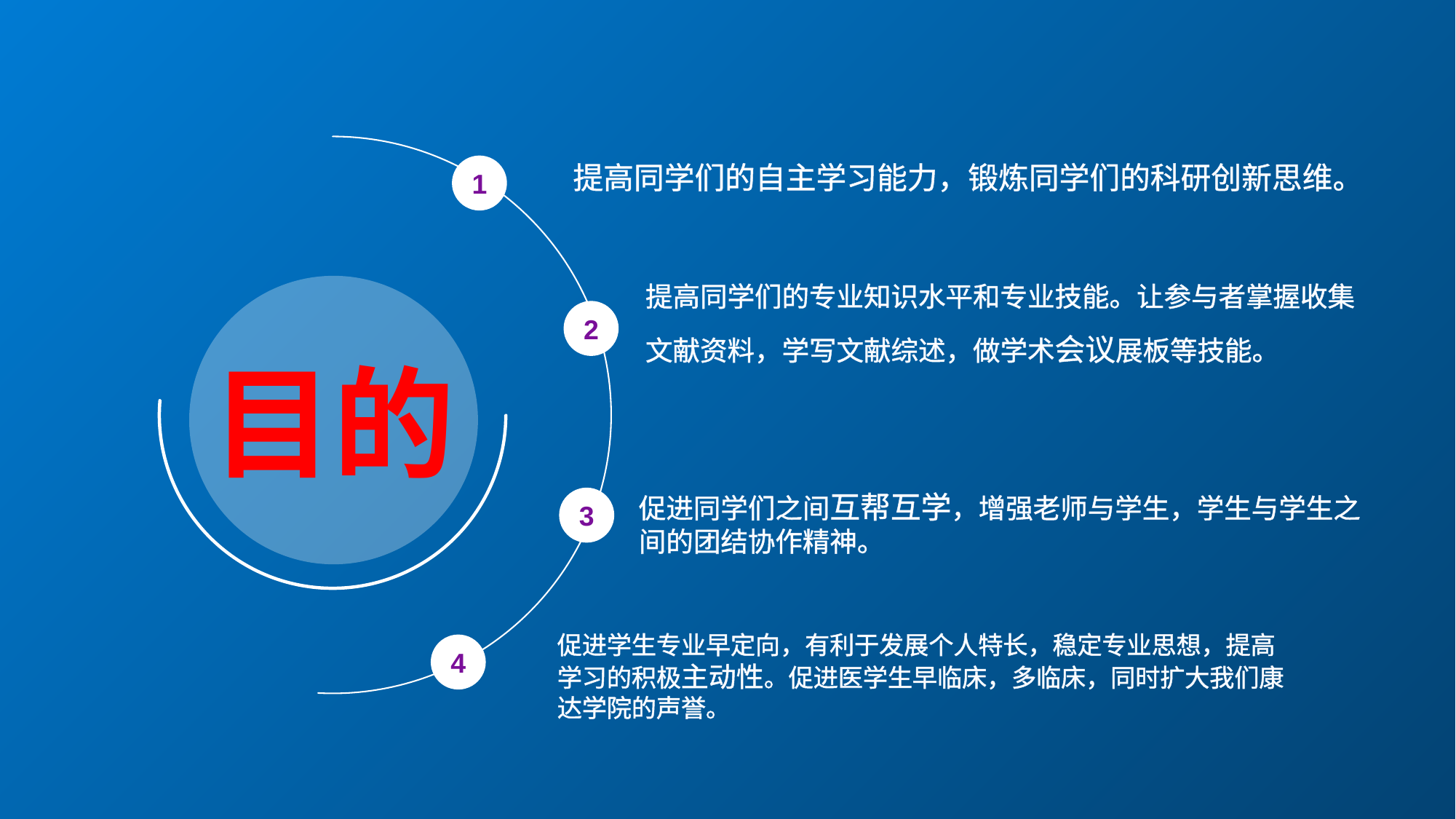

1

目的
2
3
4
提高同学们的自主学习能力，锻炼同学们的科研创新思维。
提高同学们的专业知识水平和专业技能。让参与者掌握收集
文献资料，学写文献综述，做学术会议展板等技能。
促进同学们之间互帮互学，增强老师与学生，学生与学生之
间的团结协作精神。
促进学生专业早定向，有利于发展个人特长，稳定专业思想，提高
学习的积极主动性。促进医学生早临床，多临床，同时扩大我们康
达学院的声誉。